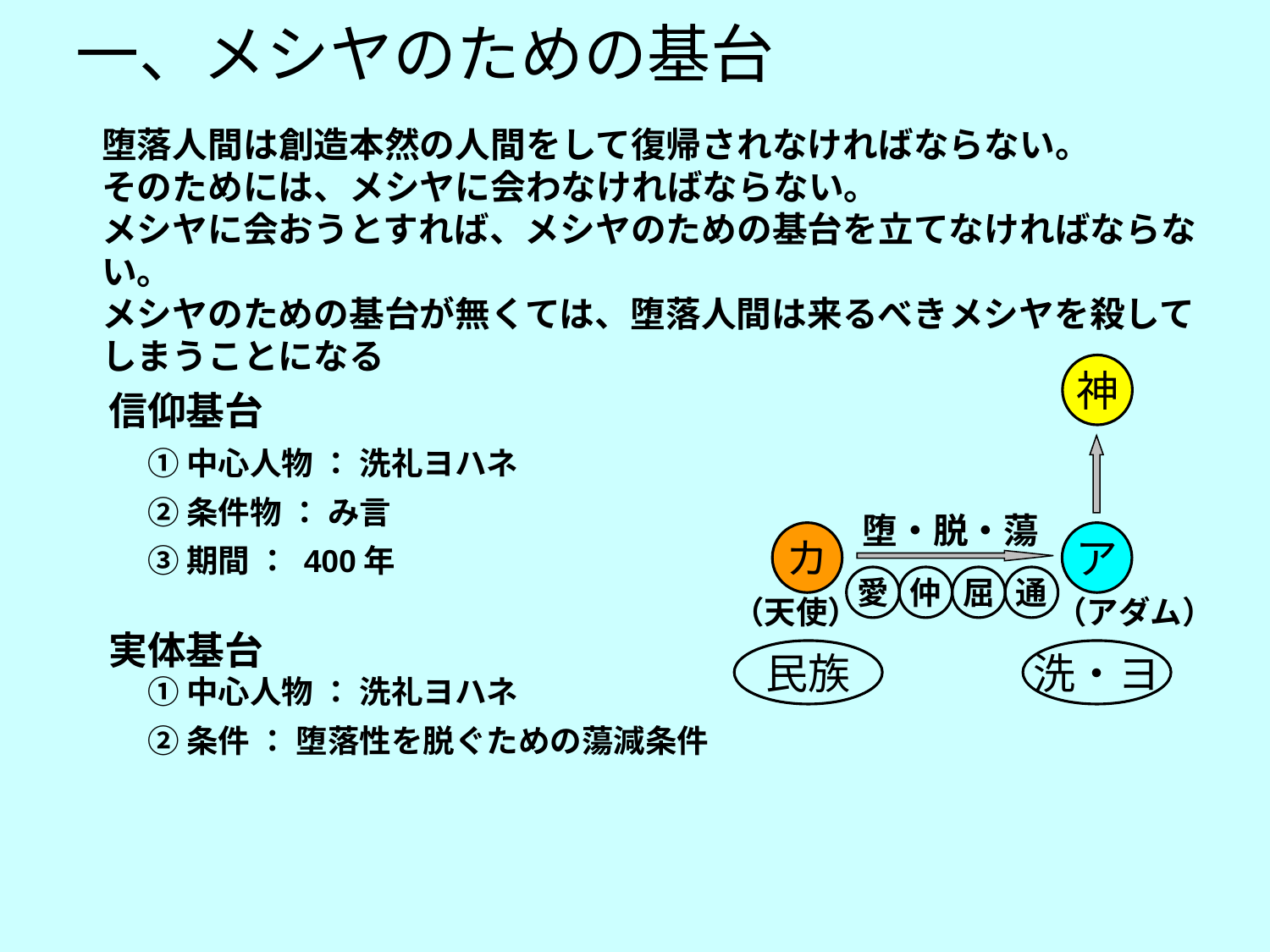

一、メシヤのための基台
堕落人間は創造本然の人間をして復帰されなければならない。
そのためには、メシヤに会わなければならない。
メシヤに会おうとすれば、メシヤのための基台を立てなければならない。
メシヤのための基台が無くては、堕落人間は来るべきメシヤを殺してしまうことになる
神
信仰基台
　 ① 中心人物 ： 洗礼ヨハネ
　 ② 条件物 ： み言
　 ③ 期間 ： 400年
実体基台
　 ① 中心人物 ： 洗礼ヨハネ
　 ② 条件 ： 堕落性を脱ぐための蕩減条件

堕・脱・蕩
カ
ア

愛
仲
屈
通
（天使）                      （アダム）
民族
洗・ヨ